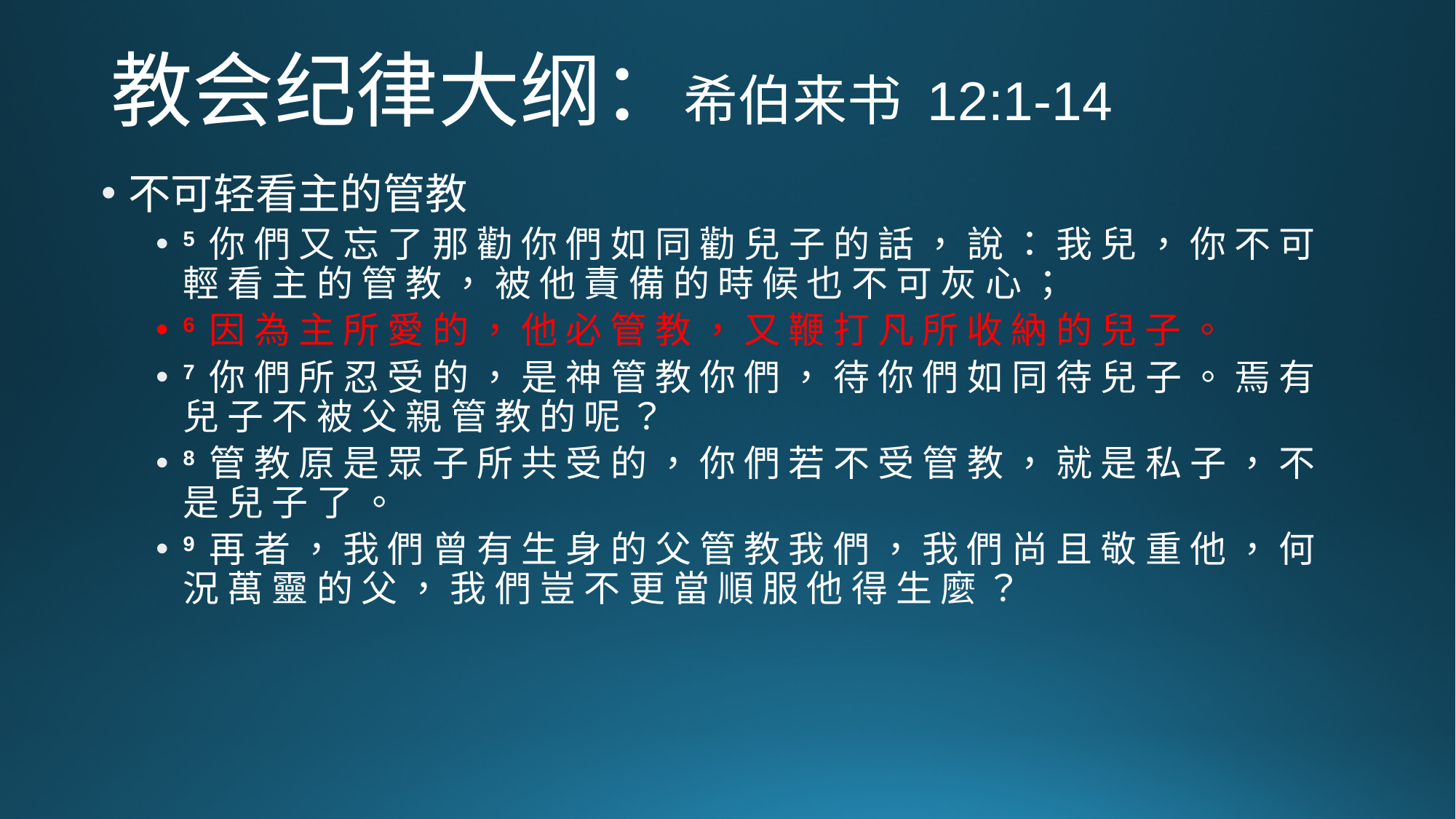

# 教会纪律大纲：希伯来书 12:1-14
不可轻看主的管教
5 你 們 又 忘 了 那 勸 你 們 如 同 勸 兒 子 的 話 ， 說 ： 我 兒 ， 你 不 可 輕 看 主 的 管 教 ， 被 他 責 備 的 時 候 也 不 可 灰 心 ；
6 因 為 主 所 愛 的 ， 他 必 管 教 ， 又 鞭 打 凡 所 收 納 的 兒 子 。
7 你 們 所 忍 受 的 ， 是 神 管 教 你 們 ， 待 你 們 如 同 待 兒 子 。 焉 有 兒 子 不 被 父 親 管 教 的 呢 ？
8 管 教 原 是 眾 子 所 共 受 的 ， 你 們 若 不 受 管 教 ， 就 是 私 子 ， 不 是 兒 子 了 。
9 再 者 ， 我 們 曾 有 生 身 的 父 管 教 我 們 ， 我 們 尚 且 敬 重 他 ， 何 況 萬 靈 的 父 ， 我 們 豈 不 更 當 順 服 他 得 生 麼 ？